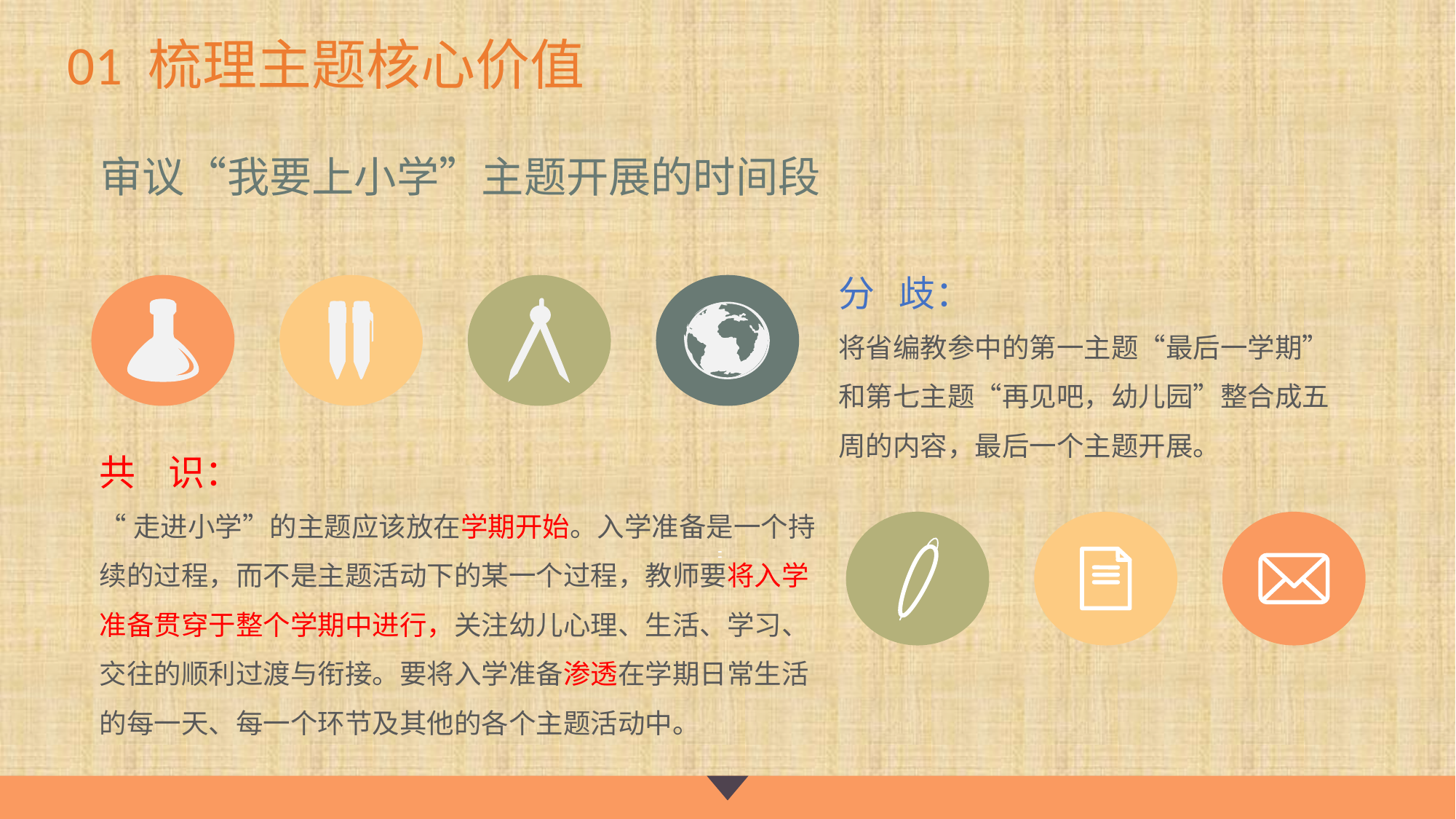

# 01 梳理主题核心价值
审议“我要上小学”主题开展的时间段
分   歧：
将省编教参中的第一主题“最后一学期”和第七主题“再见吧，幼儿园”整合成五周的内容，最后一个主题开展。

共    识：
“走进小学”的主题应该放在学期开始。入学准备是一个持续的过程，而不是主题活动下的某一个过程，教师要将入学准备贯穿于整个学期中进行，关注幼儿心理、生活、学习、交往的顺利过渡与衔接。要将入学准备渗透在学期日常生活的每一天、每一个环节及其他的各个主题活动中。